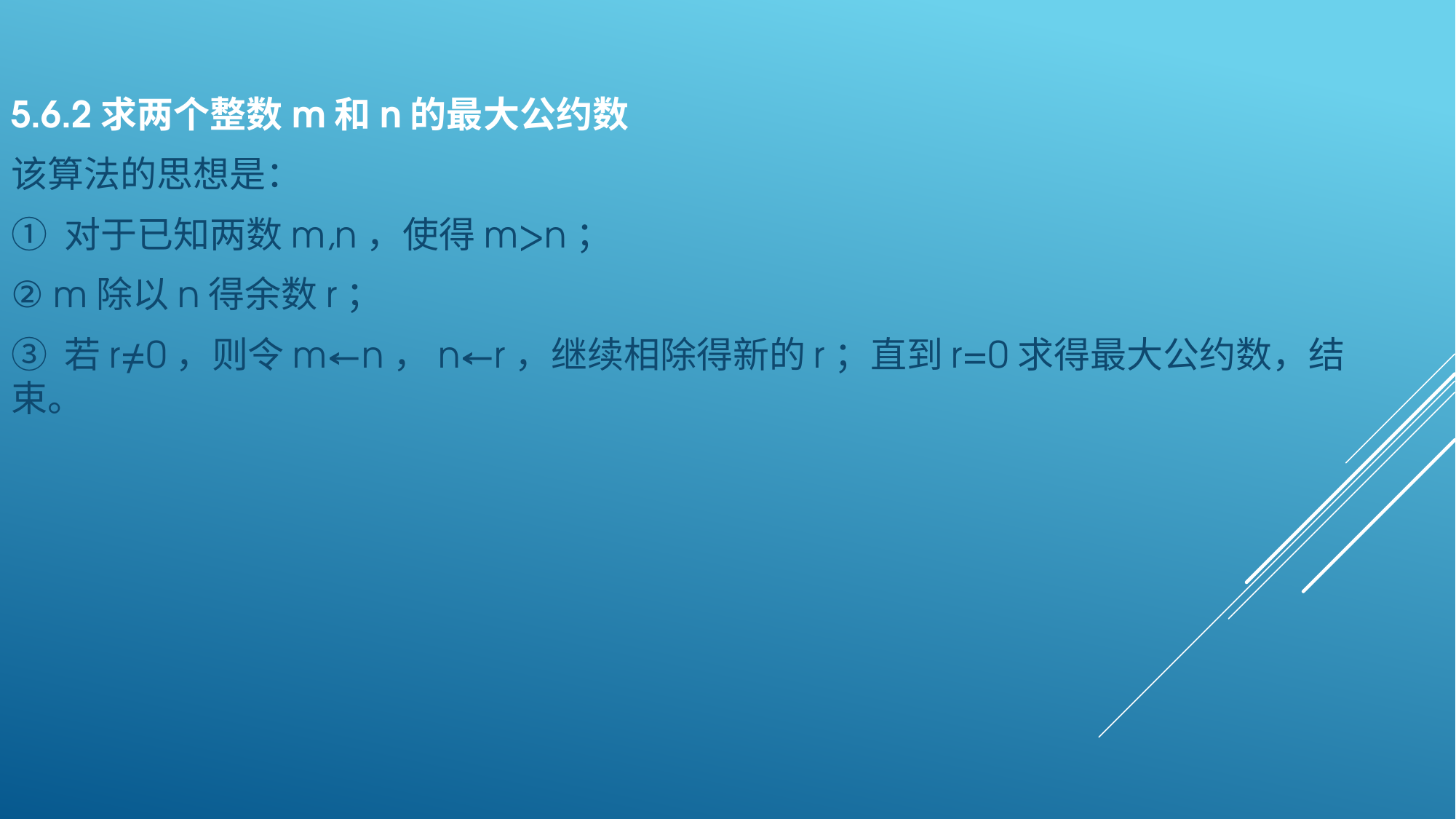

5.6.2求两个整数m和n的最大公约数
该算法的思想是：
① 对于已知两数m,n，使得m>n；
② m除以n得余数r；
③ 若r≠0，则令m←n，n←r，继续相除得新的r；直到r=0求得最大公约数，结束。